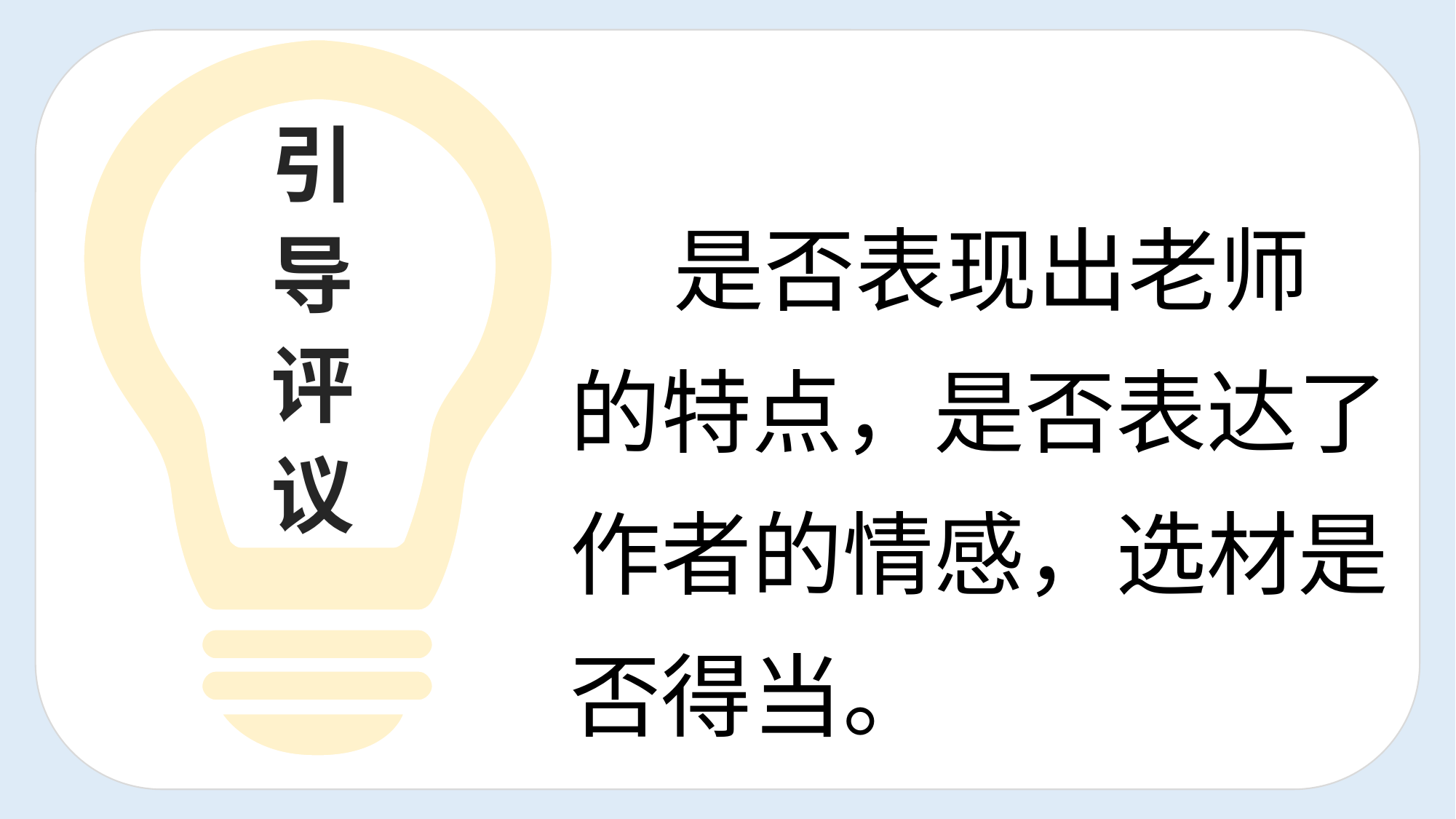

是否简练，是否符合照片内容，是否令人感受到成长的足迹里老师的付出

引
导
评
议

    是否表现出老师的特点，是否表达了作者的情感，选材是否得当。